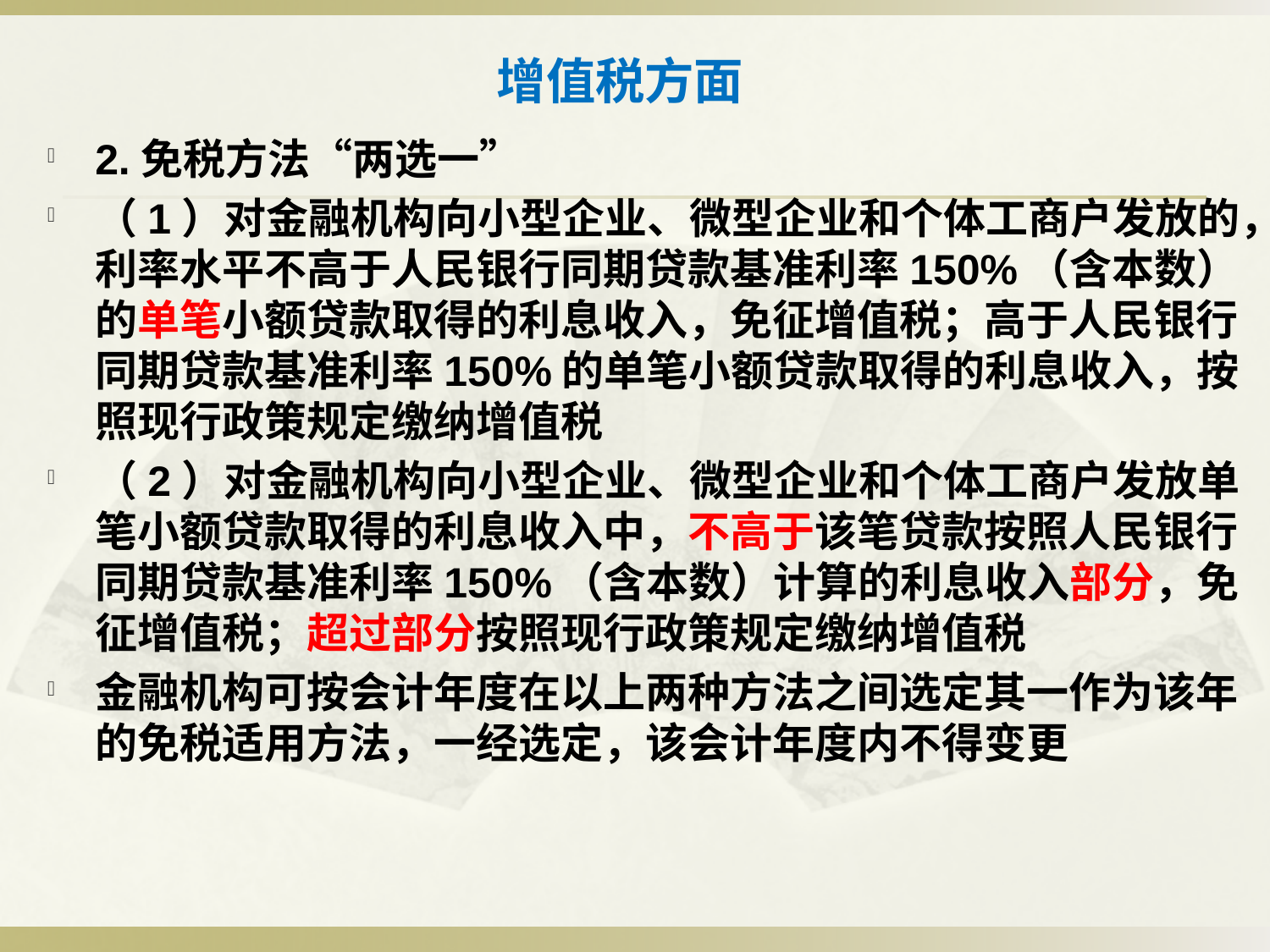

# 增值税方面
2.免税方法“两选一”
（1）对金融机构向小型企业、微型企业和个体工商户发放的，利率水平不高于人民银行同期贷款基准利率150%（含本数）的单笔小额贷款取得的利息收入，免征增值税；高于人民银行同期贷款基准利率150%的单笔小额贷款取得的利息收入，按照现行政策规定缴纳增值税
（2）对金融机构向小型企业、微型企业和个体工商户发放单笔小额贷款取得的利息收入中，不高于该笔贷款按照人民银行同期贷款基准利率150%（含本数）计算的利息收入部分，免征增值税；超过部分按照现行政策规定缴纳增值税
金融机构可按会计年度在以上两种方法之间选定其一作为该年的免税适用方法，一经选定，该会计年度内不得变更